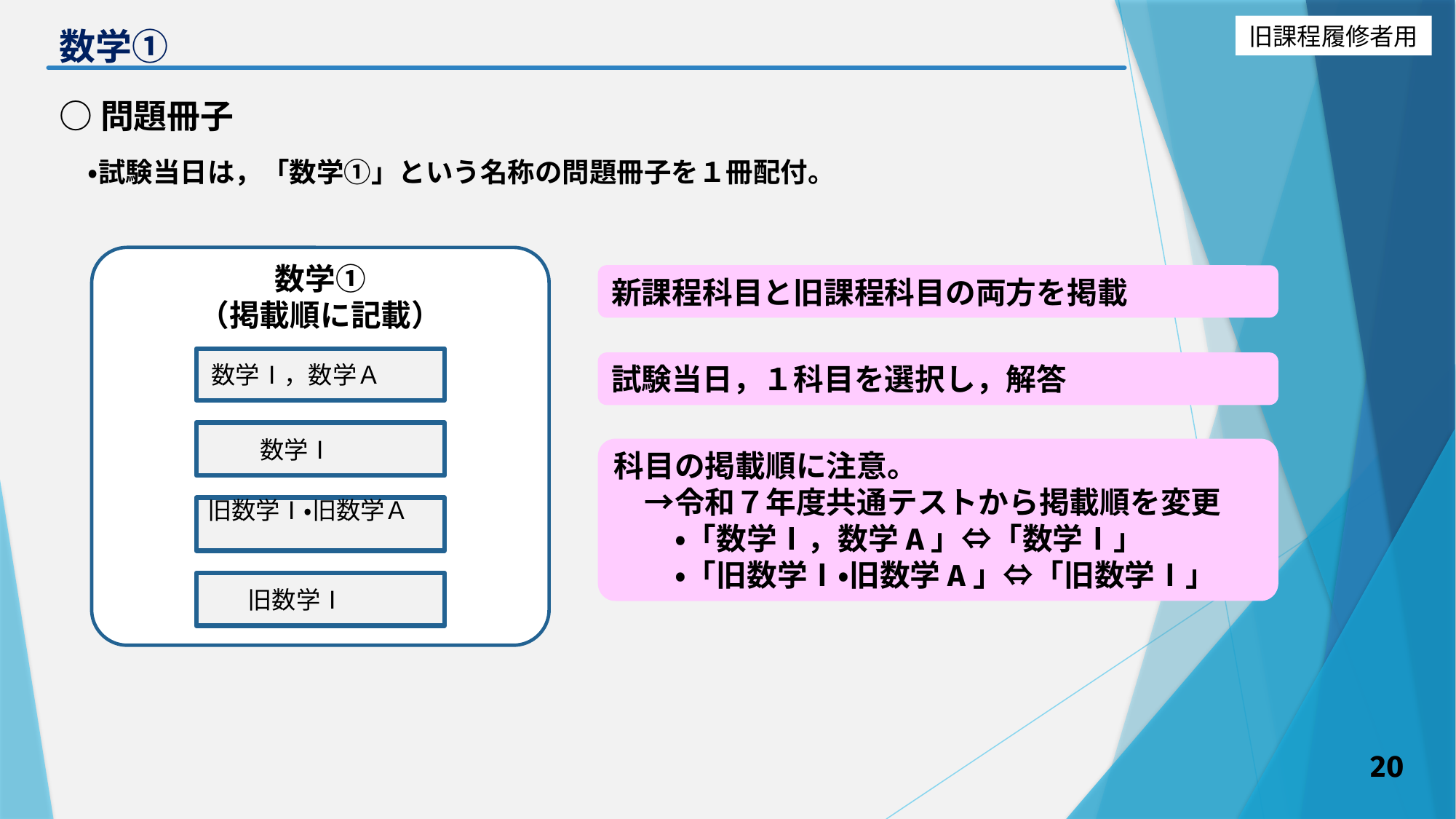

# 数学①
○問題冊子
・試験当日は，「数学①」という名称の問題冊子を１冊配付。

新課程科目と旧課程科目の両方を掲載
数学①
（掲載順に記載）

数学Ⅰ，数学Ａ
数学Ⅰ
旧数学Ⅰ・旧数学Ａ
旧数学Ⅰ
試験当日，１科目を選択し，解答
科目の掲載順に注意。
　→令和７年度共通テストから掲載順を変更
　　・「数学Ⅰ，数学A」⇔「数学Ⅰ」
　　・「旧数学Ⅰ・旧数学A」⇔「旧数学Ⅰ」
20